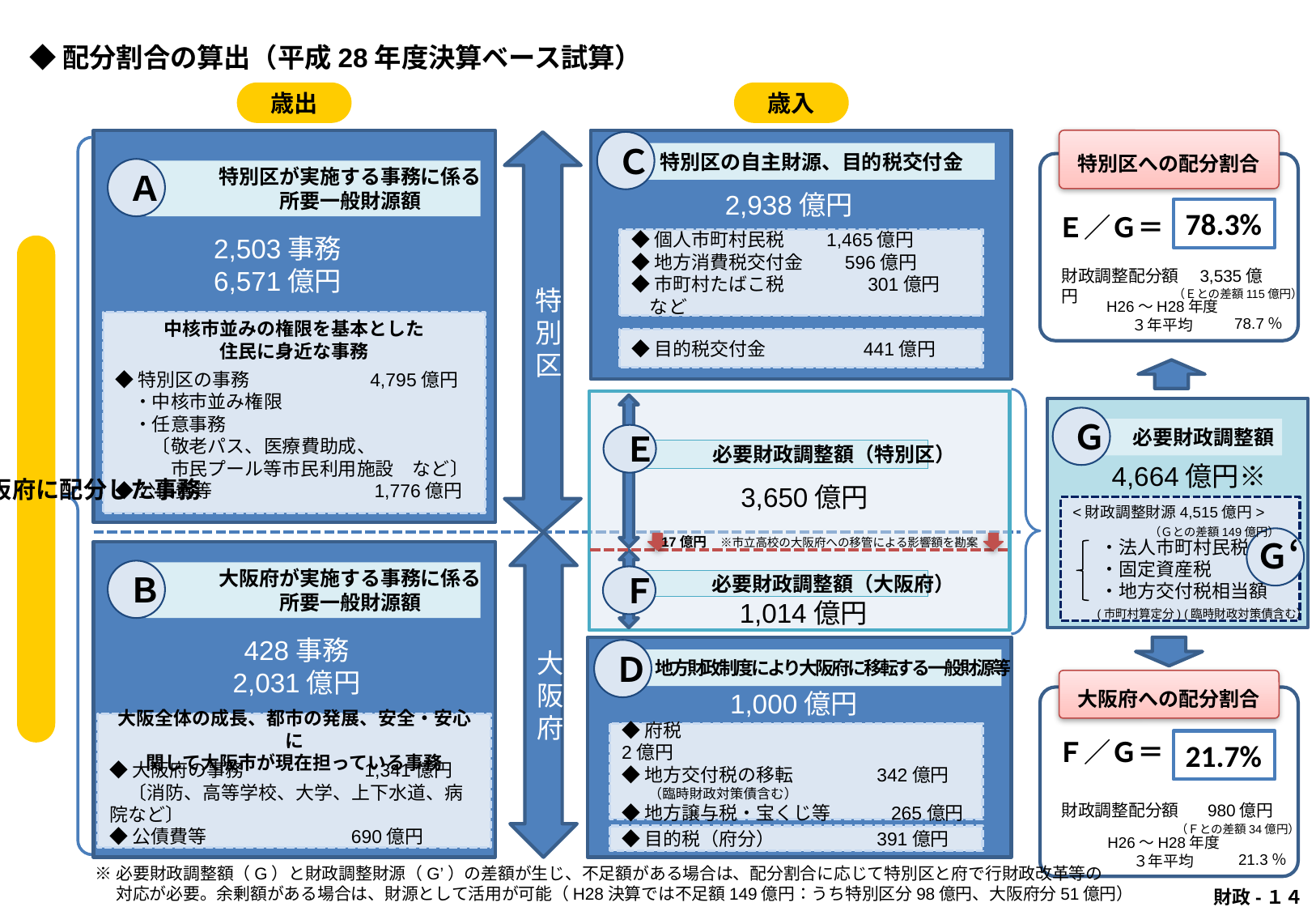

◆配分割合の算出（平成28年度決算ベース試算）
歳出
歳入

特別区への配分割合

78.3%
Ｅ／Ｇ＝

特別区
Ｃ

特別区の自主財源、目的税交付金
Ａ
　　　特別区が実施する事務に係る
　　　所要一般財源額
2,503事務
6,571億円

◆特別区の事務　　　　　　 4,795億円
　・中核市並み権限
　・任意事務
　　〔敬老パス、医療費助成、
　　　市民プール等市民利用施設　など〕
◆公債費等  　　　　　　　　1,776億円
2,938億円
◆個人市町村民税　　1,465億円
◆地方消費税交付金　　596億円
◆市町村たばこ税　　　　 301億円　　など
特別区と大阪府に配分した事務
財政調整配分額　3,535億円
（Ｅとの差額115億円）
H26～H28年度
３年平均
78.7％
中核市並みの権限を基本とした
住民に身近な事務
◆目的税交付金　　　　　441億円

Ｇ
　必要財政調整額
Ｅ
　　　必要財政調整額（特別区）
4,664億円※
3,650億円
<財政調整財源4,515億円>

 　・法人市町村民税
 　・固定資産税
 　・地方交付税相当額
（Ｇとの差額149億円）
Ｇ‘

17億円　※市立高校の大阪府への移管による影響額を勘案
大阪府

Ｂ
　　　大阪府が実施する事務に係る
　　　所要一般財源額
Ｆ
　　　必要財政調整額（大阪府）
(市町村算定分) (臨時財政対策債含む）
1,014億円

428事務
2,031億円

Ｄ
地方財政制度により大阪府に移転する一般財源等
大阪府への配分割合
1,000億円

21.7%
Ｆ／Ｇ＝

◆大阪府の事務　　　　　　 1,341億円
　〔消防、高等学校、大学、上下水道、病院など〕
◆公債費等 　　　　          　690億円
大阪全体の成長、都市の発展、安全・安心に
関して大阪市が現在担っている事務
◆府税　　　　　　　　　　　　　　　2億円
◆地方交付税の移転　　 　　342億円
　　（臨時財政対策債含む）
◆地方譲与税・宝くじ等　　　265億円
財政調整配分額　  980億円
（Ｆとの差額34億円）
◆目的税（府分）　　　 　　391億円
H26～H28年度
３年平均
21.3％
※必要財政調整額（G）と財政調整財源（G’）の差額が生じ、不足額がある場合は、配分割合に応じて特別区と府で行財政改革等の
　 対応が必要。余剰額がある場合は、財源として活用が可能（H28決算では不足額149億円：うち特別区分98億円、大阪府分51億円）
 財政-１４